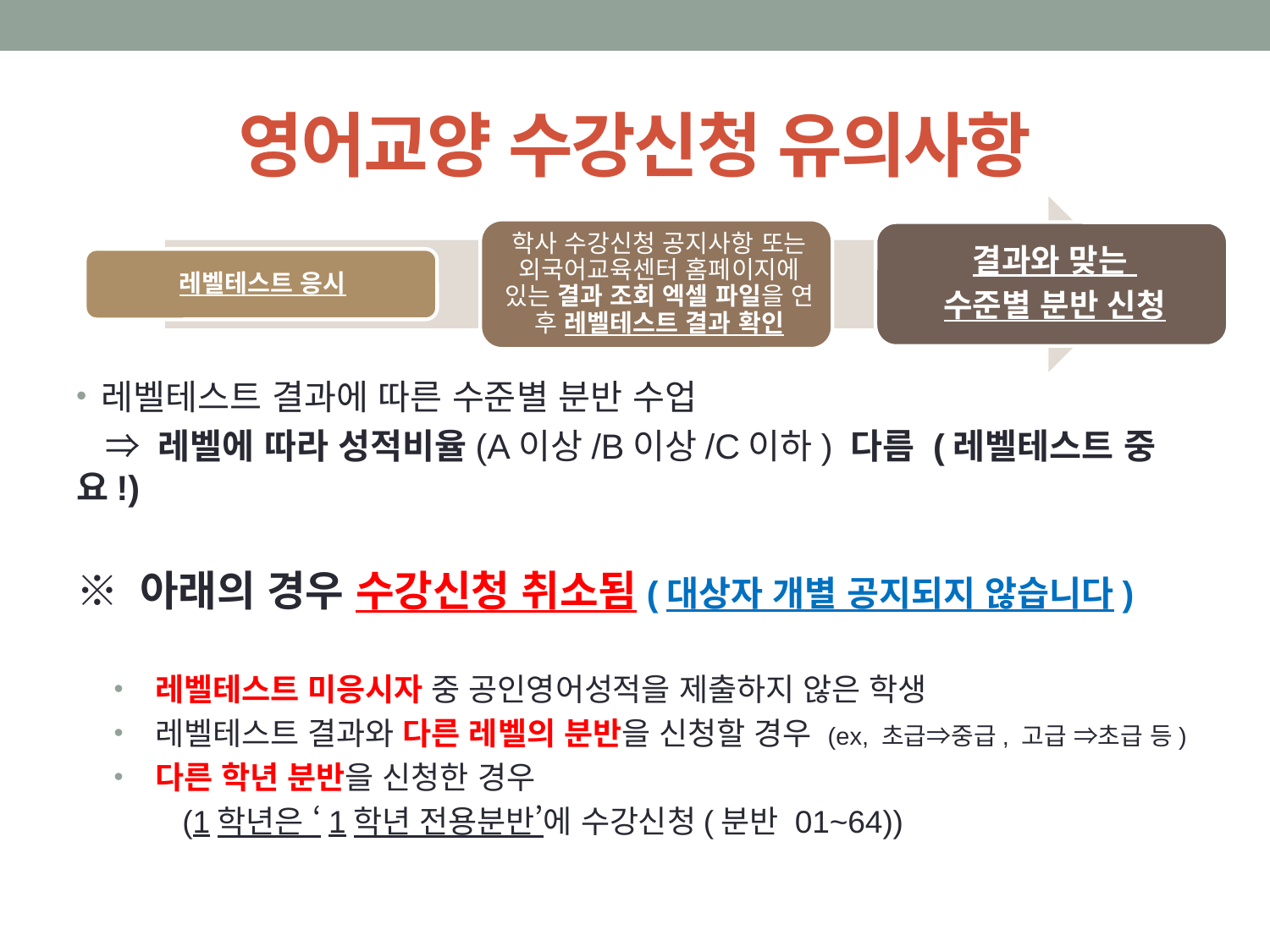

# 영어교양 수강신청 유의사항
레벨테스트 응시
학사 수강신청 공지사항 또는 외국어교육센터 홈페이지에 있는 결과 조회 엑셀 파일을 연 후 레벨테스트 결과 확인
결과와 맞는
수준별 분반 신청

레벨테스트 결과에 따른 수준별 분반 수업
   ⇒ 레벨에 따라 성적비율(A이상/B이상/C이하) 다름 (레벨테스트 중요!)

※ 아래의 경우 수강신청 취소됨(대상자 개별 공지되지 않습니다)

 레벨테스트 미응시자 중 공인영어성적을 제출하지 않은 학생
 레벨테스트 결과와 다른 레벨의 분반을 신청할 경우 (ex, 초급⇒중급, 고급 ⇒초급 등)
 다른 학년 분반을 신청한 경우
     (1학년은 ‘1학년 전용분반’에 수강신청(분반 01~64))